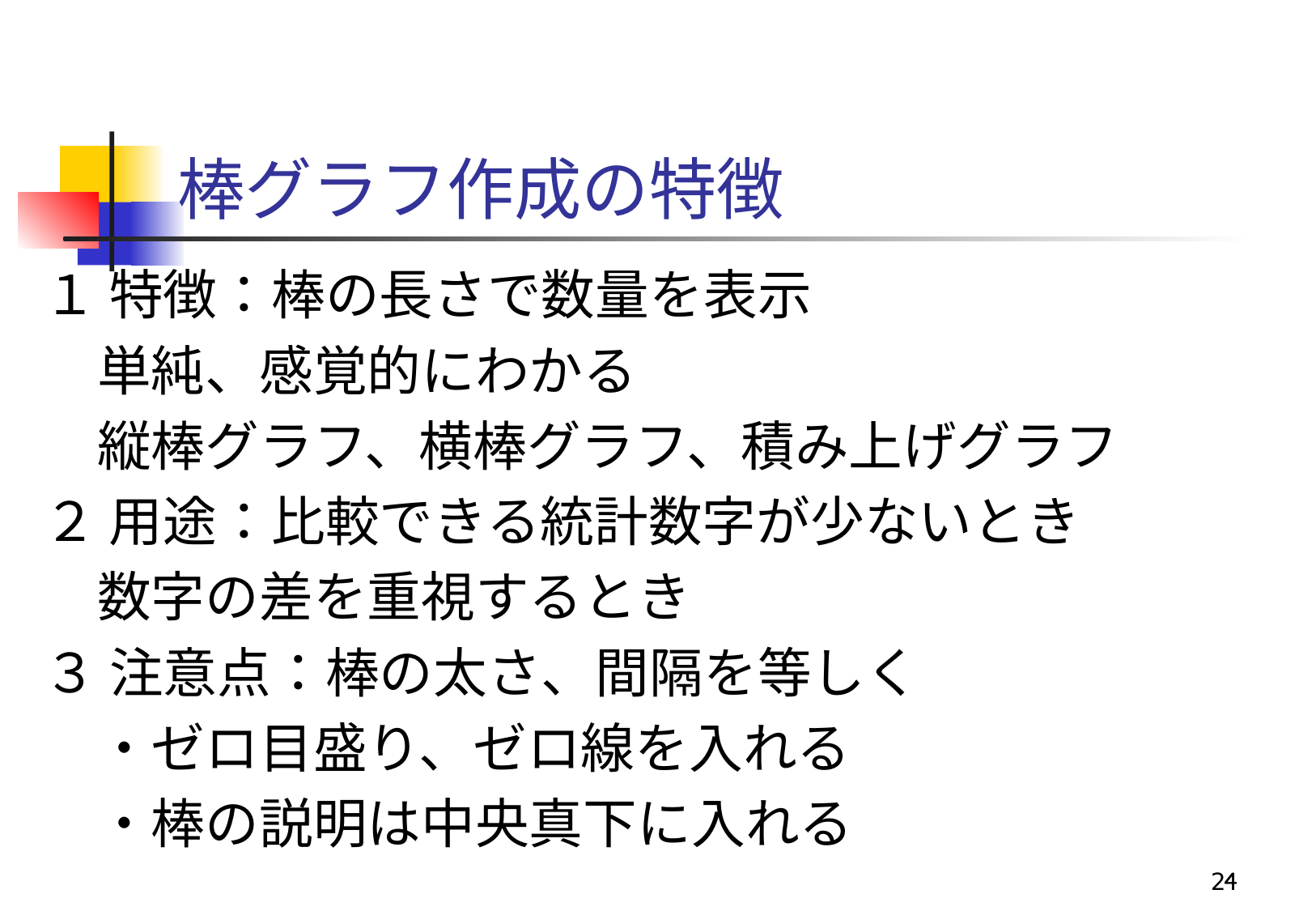

# 棒グラフ作成の特徴
１ 特徴：棒の長さで数量を表示
　単純、感覚的にわかる
　縦棒グラフ、横棒グラフ、積み上げグラフ
２ 用途：比較できる統計数字が少ないとき
　数字の差を重視するとき
３ 注意点：棒の太さ、間隔を等しく
　・ゼロ目盛り、ゼロ線を入れる
　・棒の説明は中央真下に入れる

24